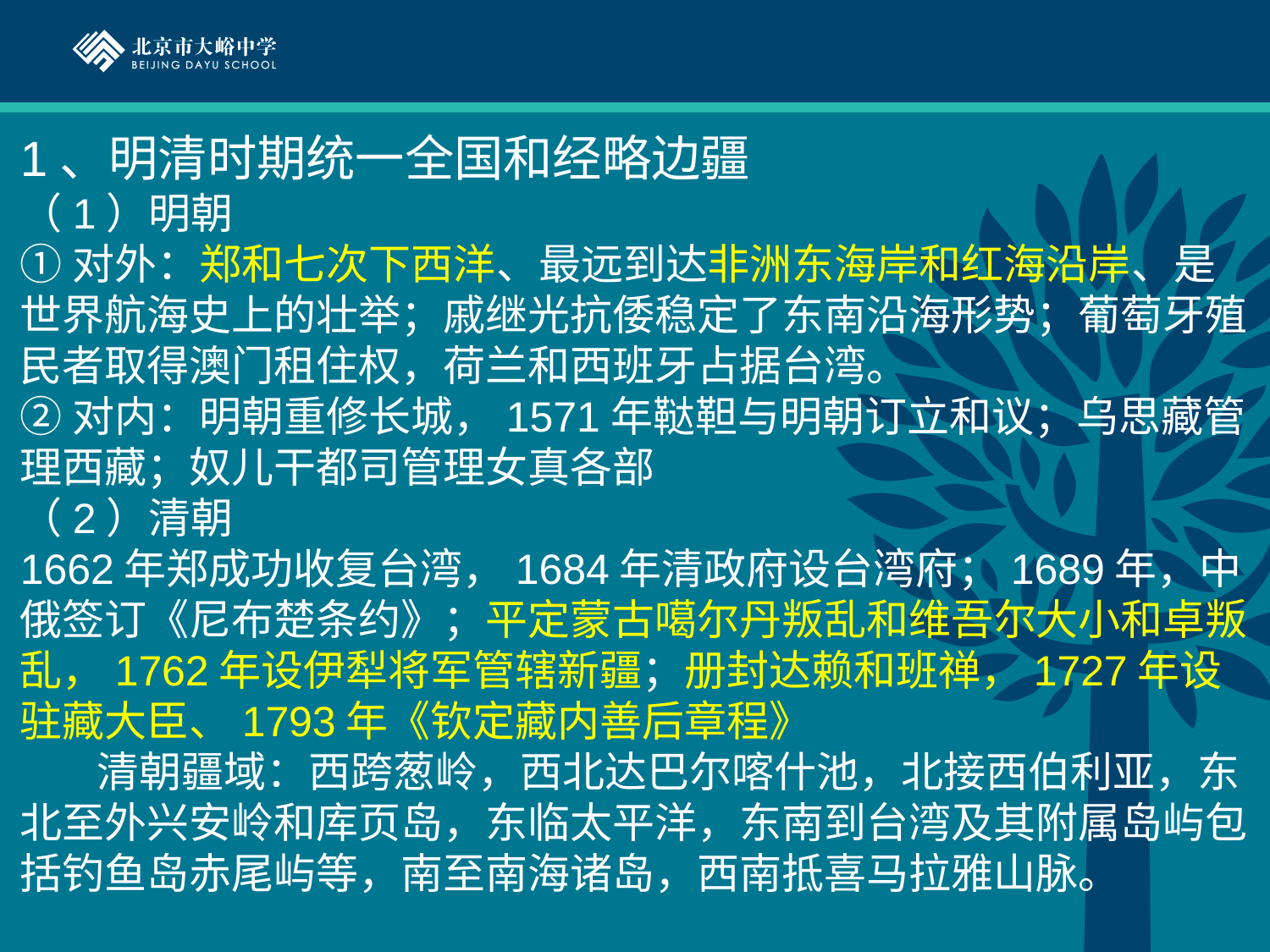

1、明清时期统一全国和经略边疆
（1）明朝
①对外：郑和七次下西洋、最远到达非洲东海岸和红海沿岸、是世界航海史上的壮举；戚继光抗倭稳定了东南沿海形势；葡萄牙殖民者取得澳门租住权，荷兰和西班牙占据台湾。
②对内：明朝重修长城，1571年鞑靼与明朝订立和议；乌思藏管理西藏；奴儿干都司管理女真各部
（2）清朝
1662年郑成功收复台湾，1684年清政府设台湾府；1689年，中俄签订《尼布楚条约》；平定蒙古噶尔丹叛乱和维吾尔大小和卓叛乱，1762年设伊犁将军管辖新疆；册封达赖和班禅，1727年设驻藏大臣、1793年《钦定藏内善后章程》
       清朝疆域：西跨葱岭，西北达巴尔喀什池，北接西伯利亚，东北至外兴安岭和库页岛，东临太平洋，东南到台湾及其附属岛屿包括钓鱼岛赤尾屿等，南至南海诸岛，西南抵喜马拉雅山脉。